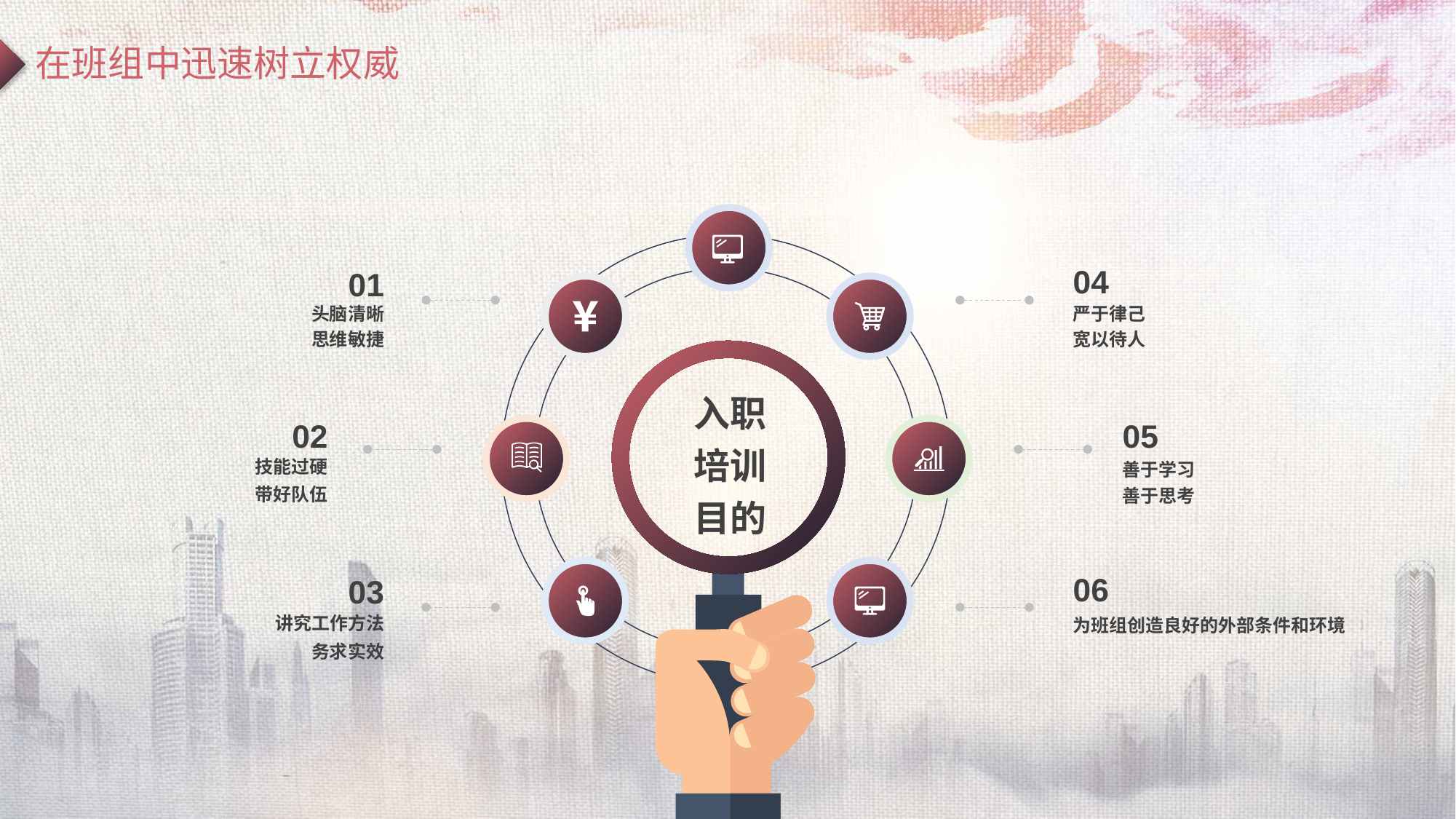

在班组中迅速树立权威

04
01

头脑清晰
思维敏捷
严于律己
宽以待人

02
05

技能过硬
带好队伍

善于学习
善于思考

06
03

讲究工作方法
务求实效
为班组创造良好的外部条件和环境

入职
培训
目的